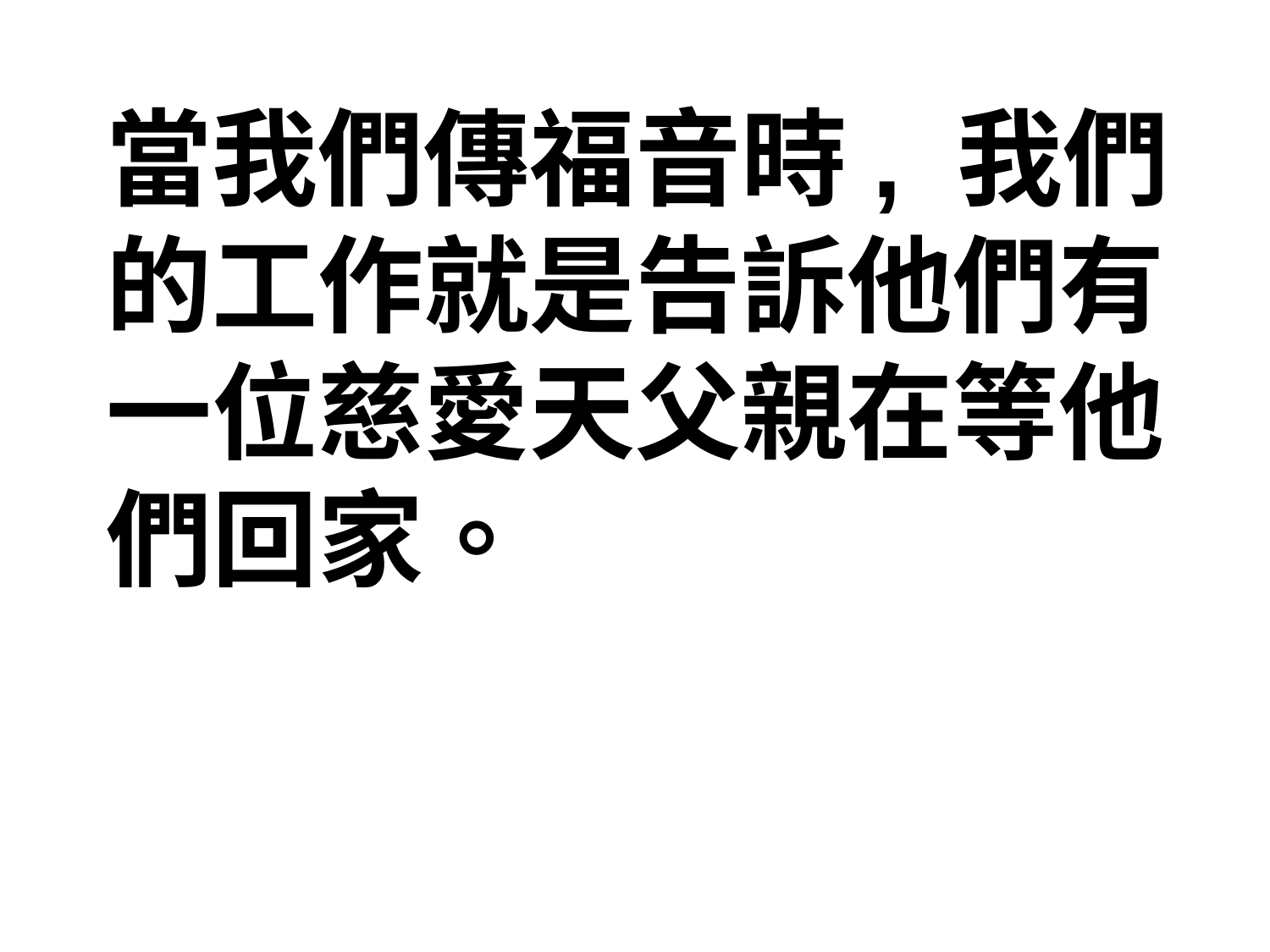

當我們傳福音時, 我們的工作就是告訴他們有一位慈愛天父親在等他們回家。